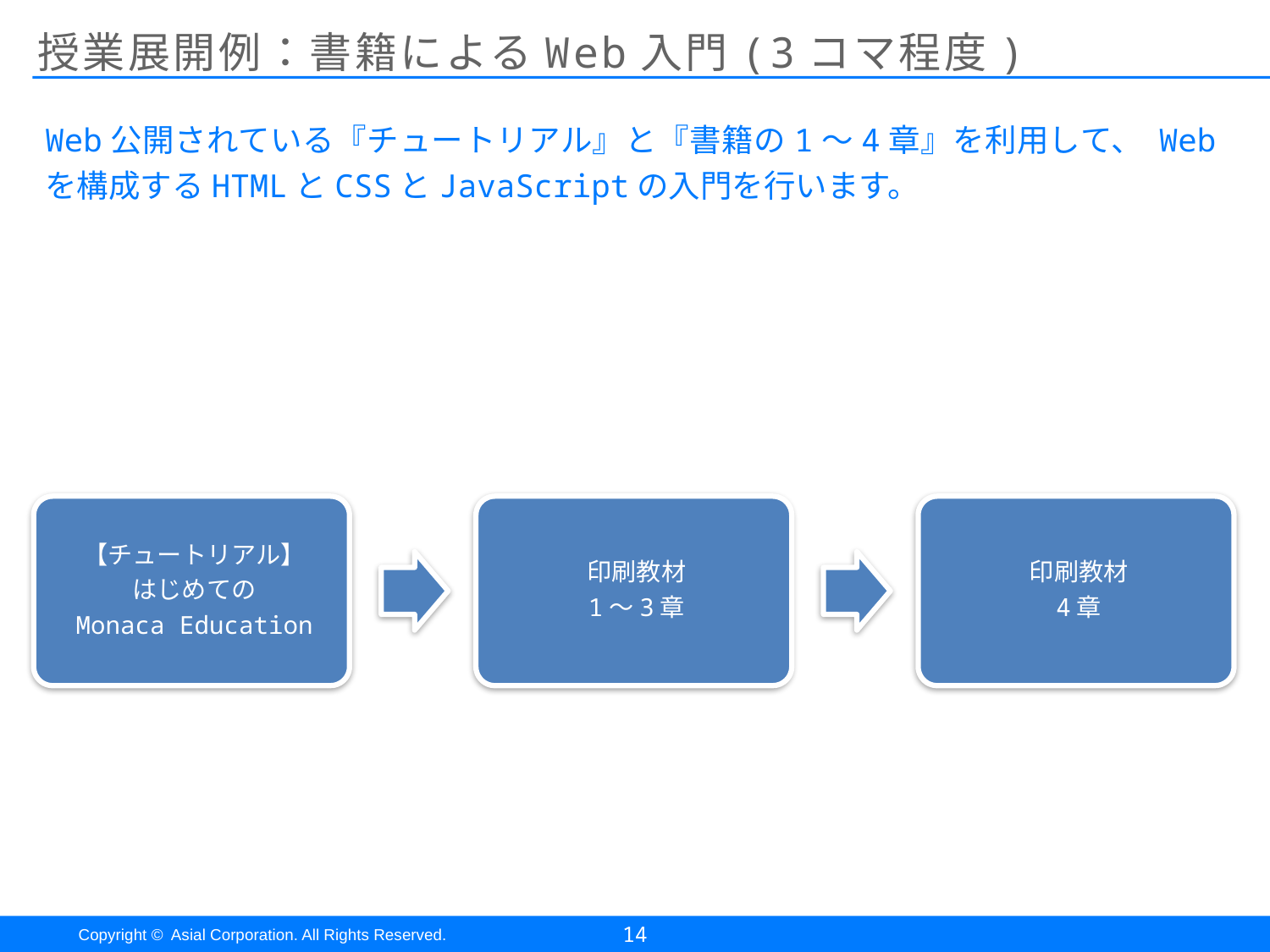

# 授業展開例：書籍によるWeb入門(3コマ程度)
Web公開されている『チュートリアル』と『書籍の1～4章』を利用して、 Webを構成するHTMLとCSSとJavaScriptの入門を行います。
【チュートリアル】
はじめての
Monaca Education

印刷教材
1～3章

印刷教材
4章
14